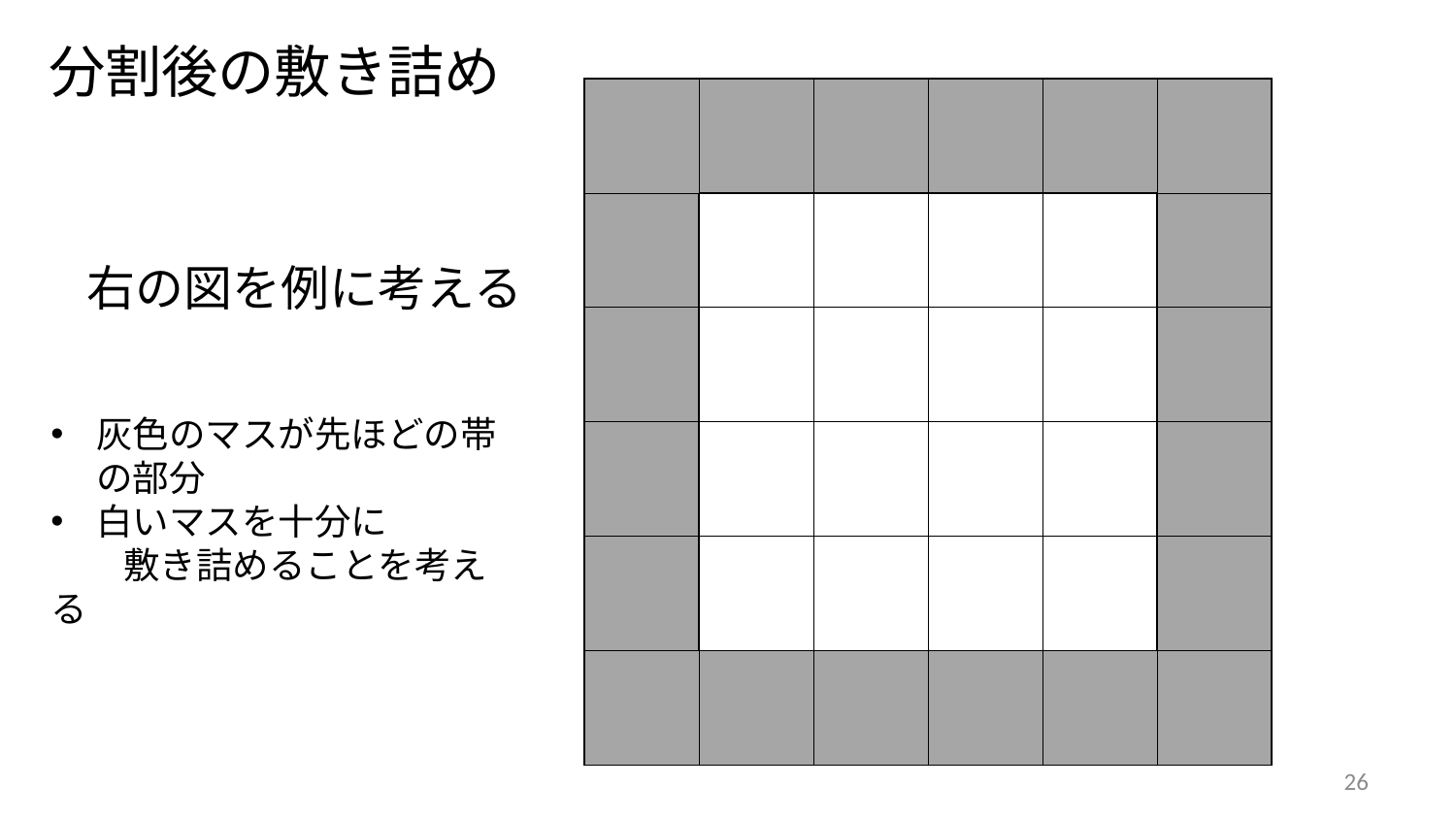

分割後の敷き詰め
|  |  |  |  |  |  |
| --- | --- | --- | --- | --- | --- |
|  |  |  |  |  |  |
|  |  |  |  |  |  |
|  |  |  |  |  |  |
|  |  |  |  |  |  |
|  |  |  |  |  |  |
右の図を例に考える
灰色のマスが先ほどの帯の部分
白いマスを十分に
　　敷き詰めることを考える
26